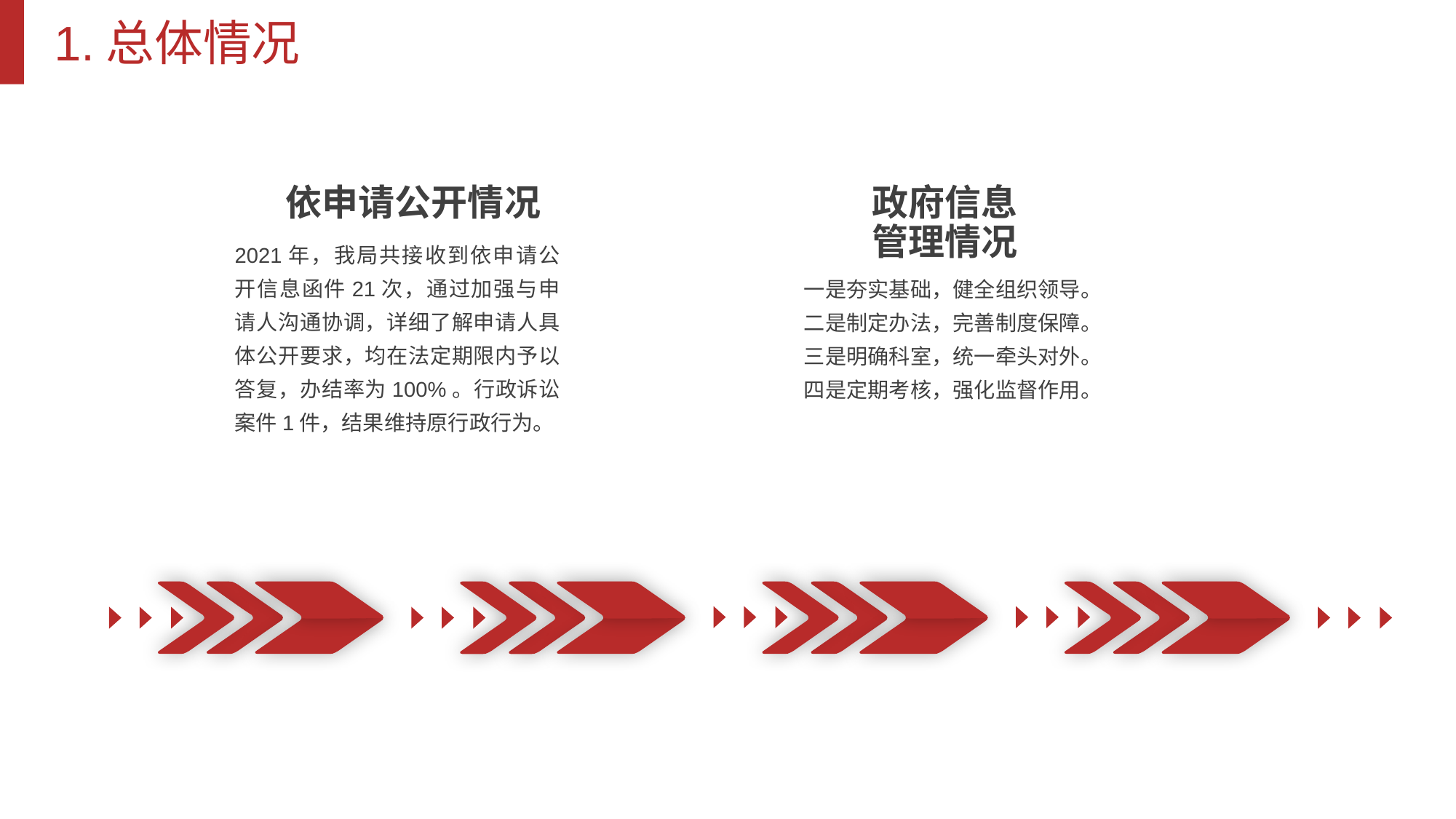

1.总体情况
依申请公开情况
2021年，我局共接收到依申请公开信息函件21次，通过加强与申请人沟通协调，详细了解申请人具体公开要求，均在法定期限内予以答复，办结率为100%。行政诉讼案件1件，结果维持原行政行为。
政府信息管理情况
一是夯实基础，健全组织领导。
二是制定办法，完善制度保障。
三是明确科室，统一牵头对外。
四是定期考核，强化监督作用。